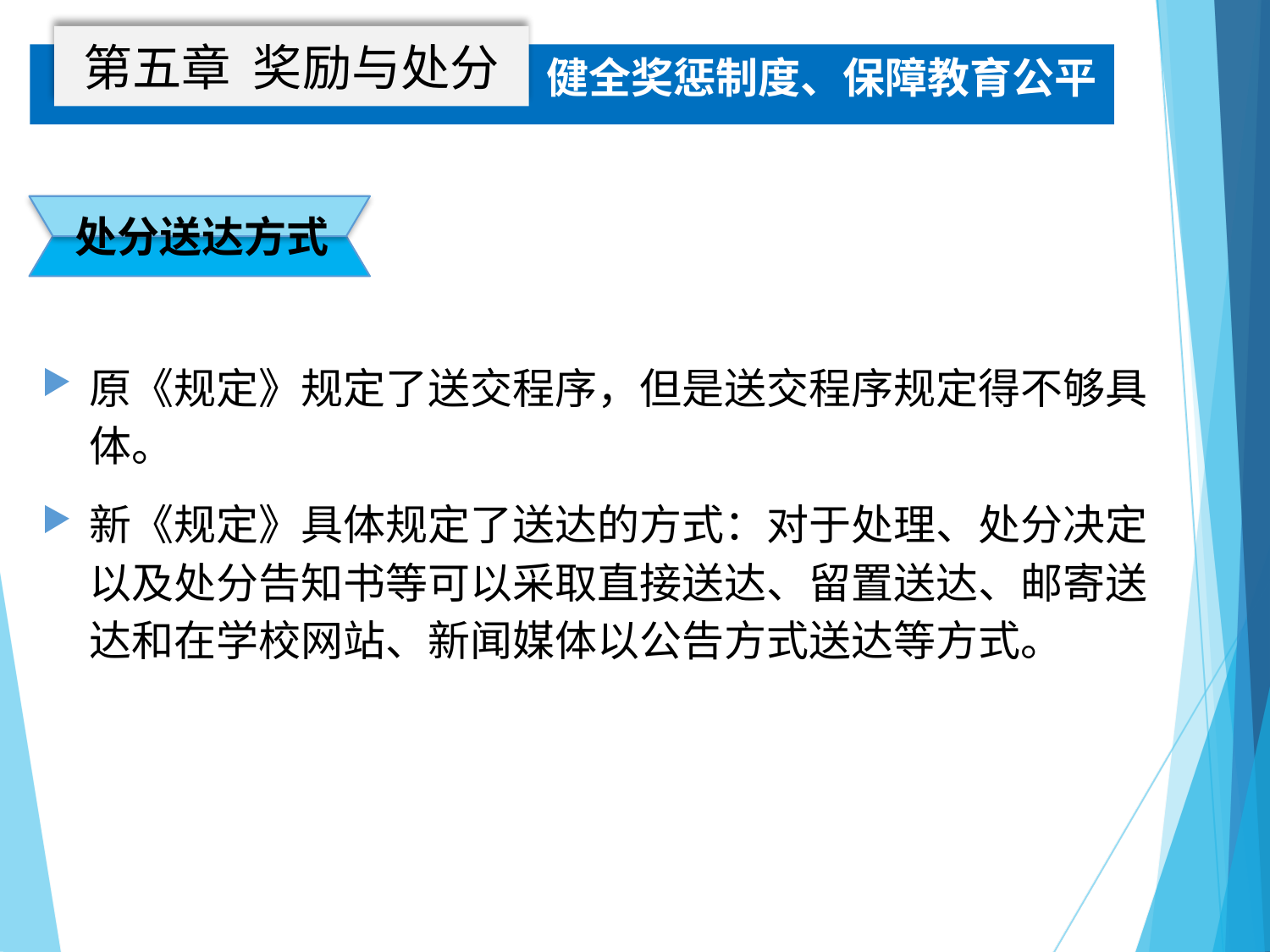

第五章  奖励与处分
健全奖惩制度、保障教育公平

处分送达方式

原《规定》规定了送交程序，但是送交程序规定得不够具体。
新《规定》具体规定了送达的方式：对于处理、处分决定以及处分告知书等可以采取直接送达、留置送达、邮寄送达和在学校网站、新闻媒体以公告方式送达等方式。